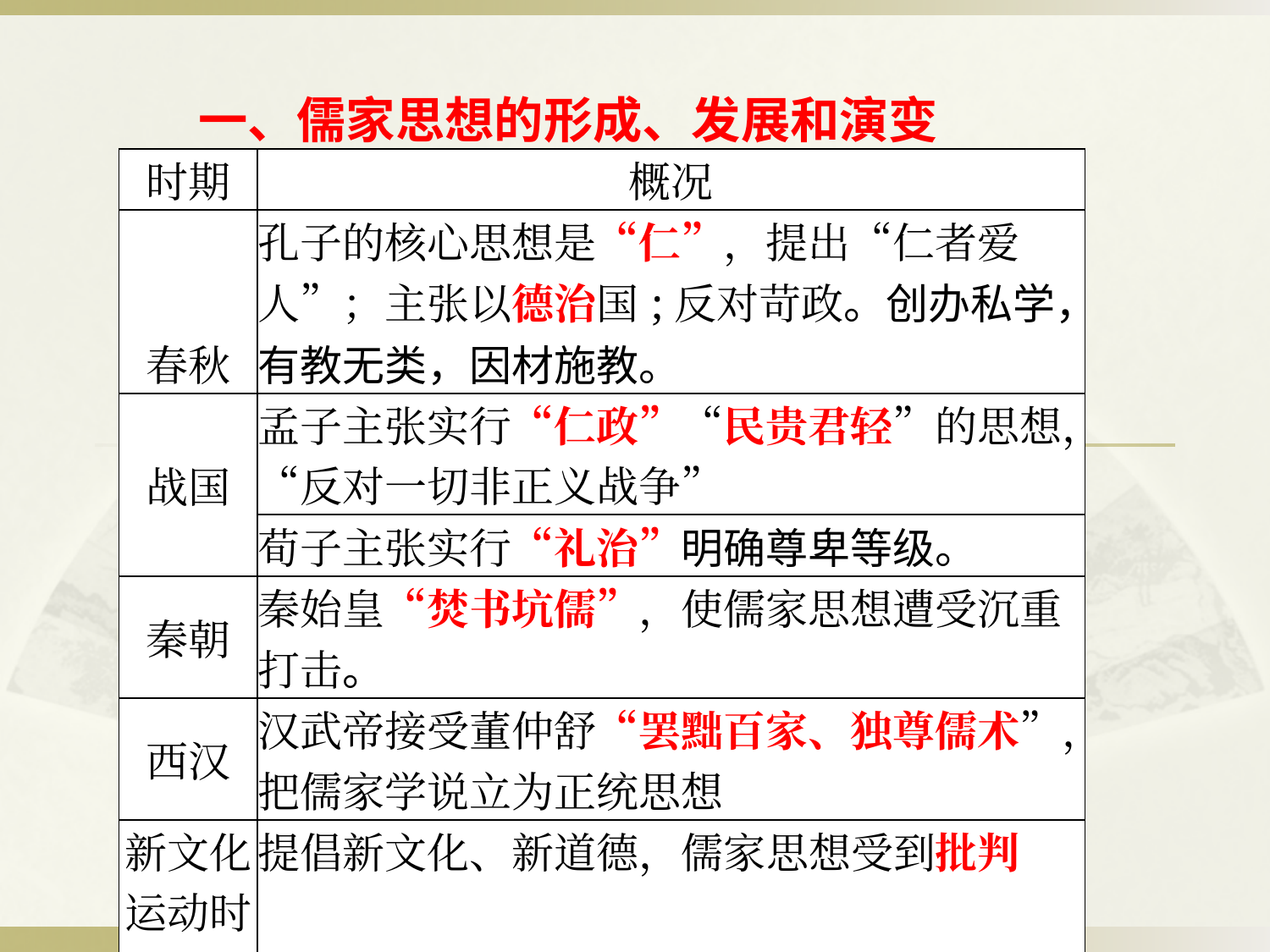

一、儒家思想的形成、发展和演变
| 时期 | 概况 |
| --- | --- |
| 春秋 | 孔子的核心思想是“仁”，提出“仁者爱人”；主张以德治国;反对苛政。创办私学，有教无类，因材施教。 |
| 战国 | 孟子主张实行“仁政”“民贵君轻”的思想，“反对一切非正义战争” |
|  | 荀子主张实行“礼治”明确尊卑等级。 |
| 秦朝 | 秦始皇“焚书坑儒”，使儒家思想遭受沉重打击。 |
| 西汉 | 汉武帝接受董仲舒“罢黜百家、独尊儒术”，把儒家学说立为正统思想 |
| 新文化运动时期 | 提倡新文化、新道德，儒家思想受到批判 |